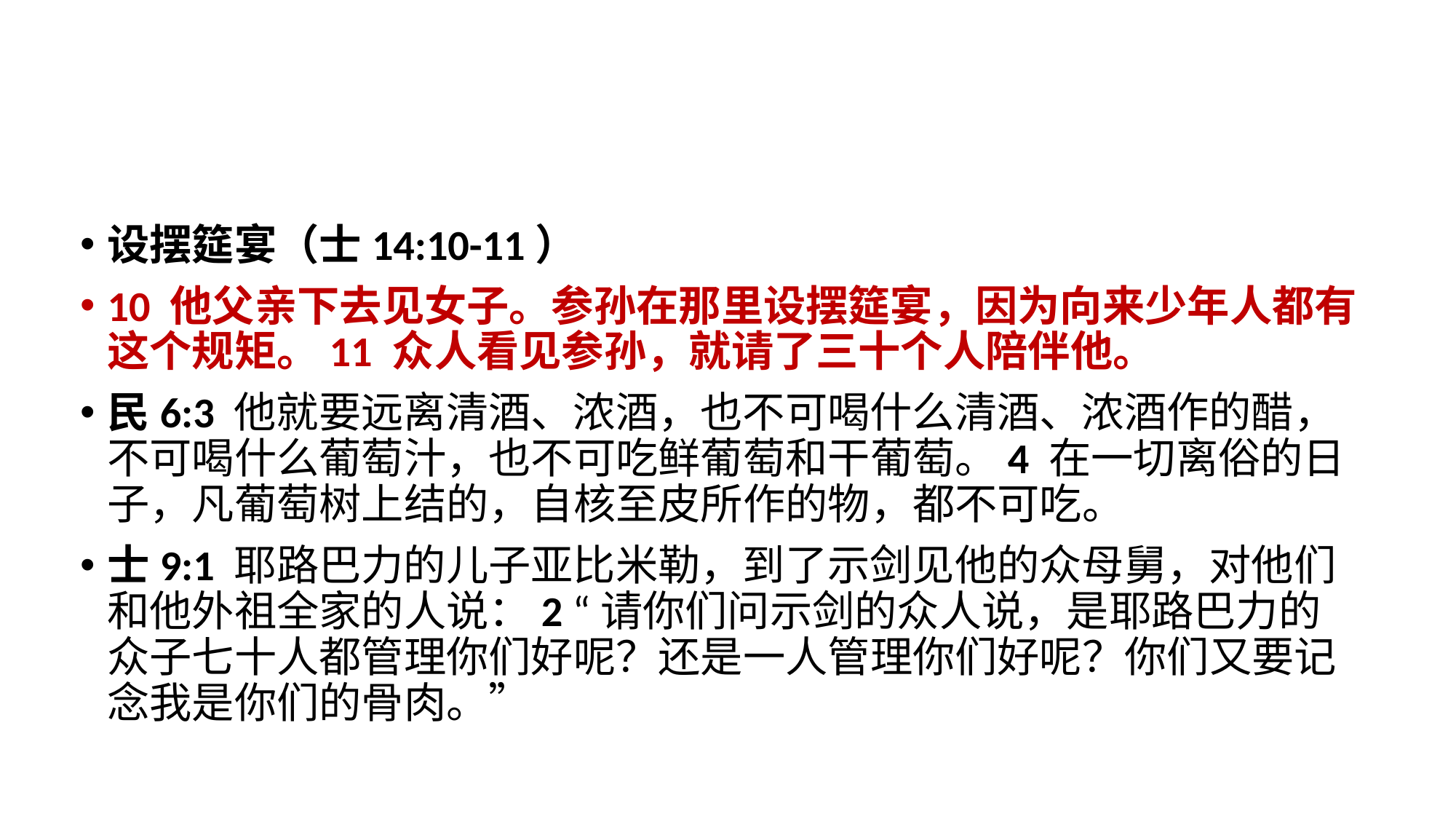

设摆筵宴（士14:10-11）
10 他父亲下去见女子。参孙在那里设摆筵宴，因为向来少年人都有这个规矩。11 众人看见参孙，就请了三十个人陪伴他。
民6:3 他就要远离清酒、浓酒，也不可喝什么清酒、浓酒作的醋，不可喝什么葡萄汁，也不可吃鲜葡萄和干葡萄。4 在一切离俗的日子，凡葡萄树上结的，自核至皮所作的物，都不可吃。
士9:1 耶路巴力的儿子亚比米勒，到了示剑见他的众母舅，对他们和他外祖全家的人说：2 “请你们问示剑的众人说，是耶路巴力的众子七十人都管理你们好呢？还是一人管理你们好呢？你们又要记念我是你们的骨肉。”